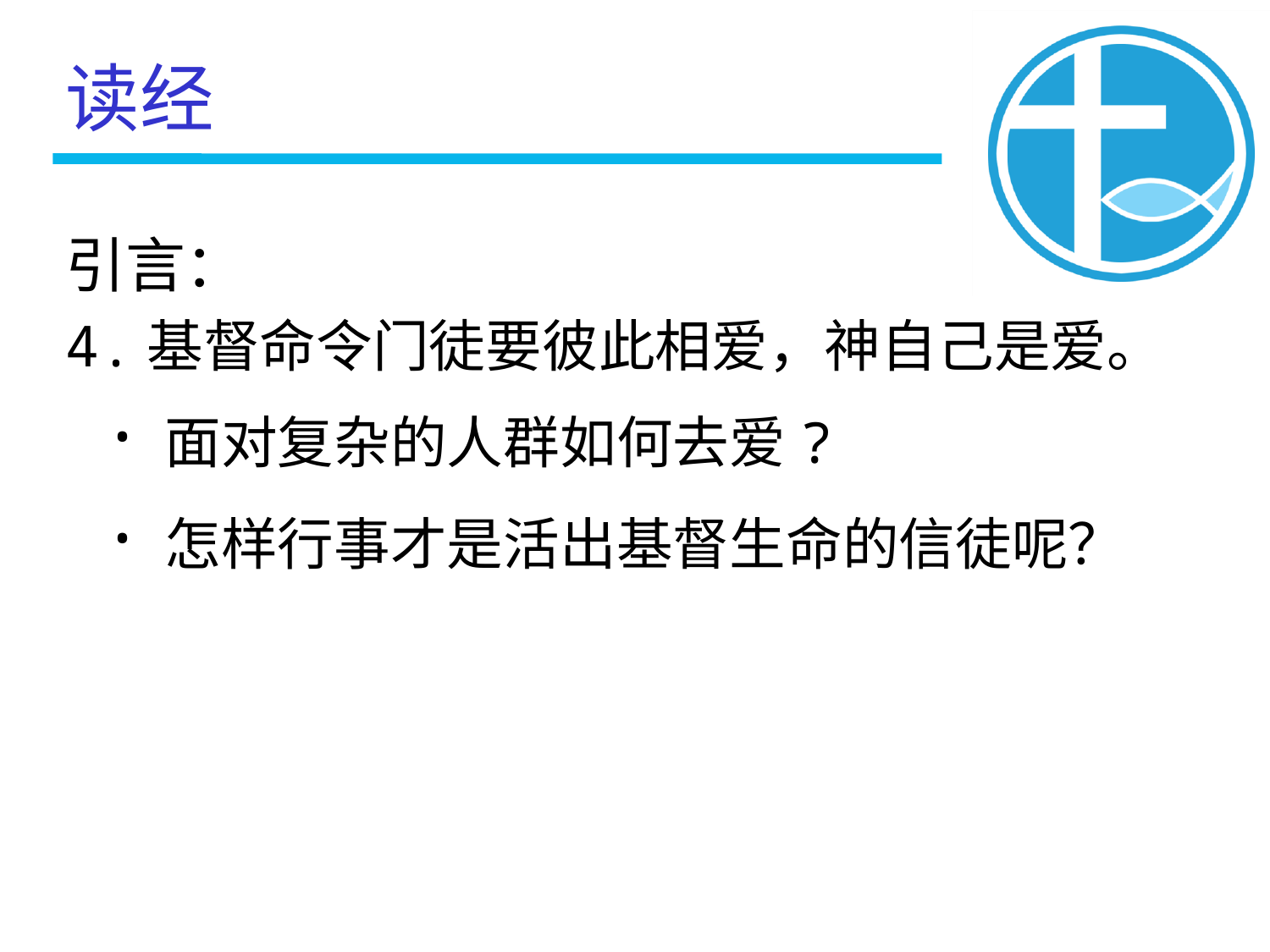

读经
引言：
4.基督命令门徒要彼此相爱，神自己是爱。
 ·面对复杂的人群如何去爱?
 ·怎样行事才是活出基督生命的信徒呢？